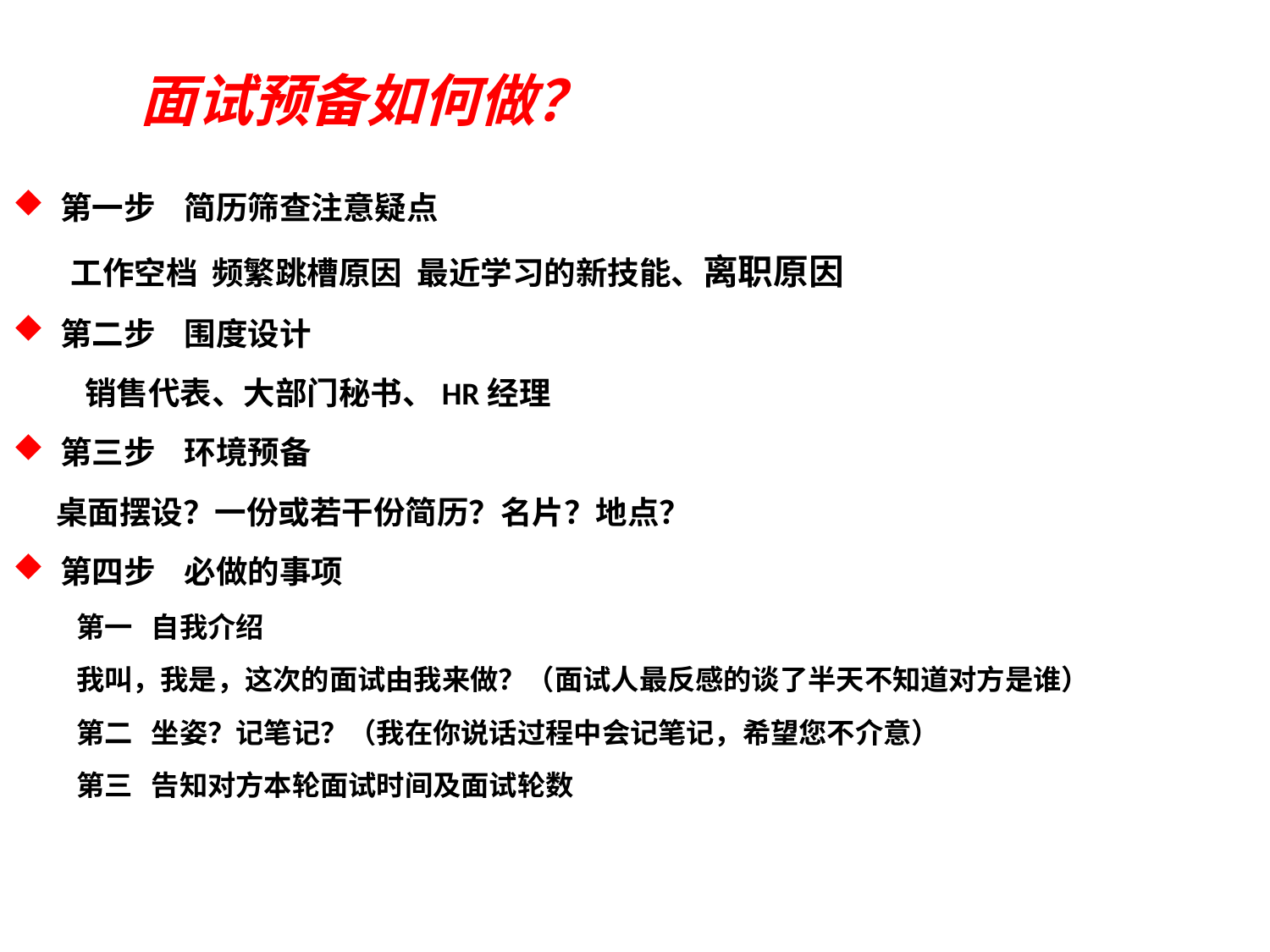

面试预备如何做？
第一步    简历筛查注意疑点
       工作空档  频繁跳槽原因  最近学习的新技能、离职原因
第二步    围度设计
         销售代表、大部门秘书、HR经理
第三步    环境预备
     桌面摆设？一份或若干份简历？名片？地点？
第四步    必做的事项
第一   自我介绍
我叫，我是，这次的面试由我来做？（面试人最反感的谈了半天不知道对方是谁）
第二   坐姿？记笔记？（我在你说话过程中会记笔记，希望您不介意）
第三   告知对方本轮面试时间及面试轮数